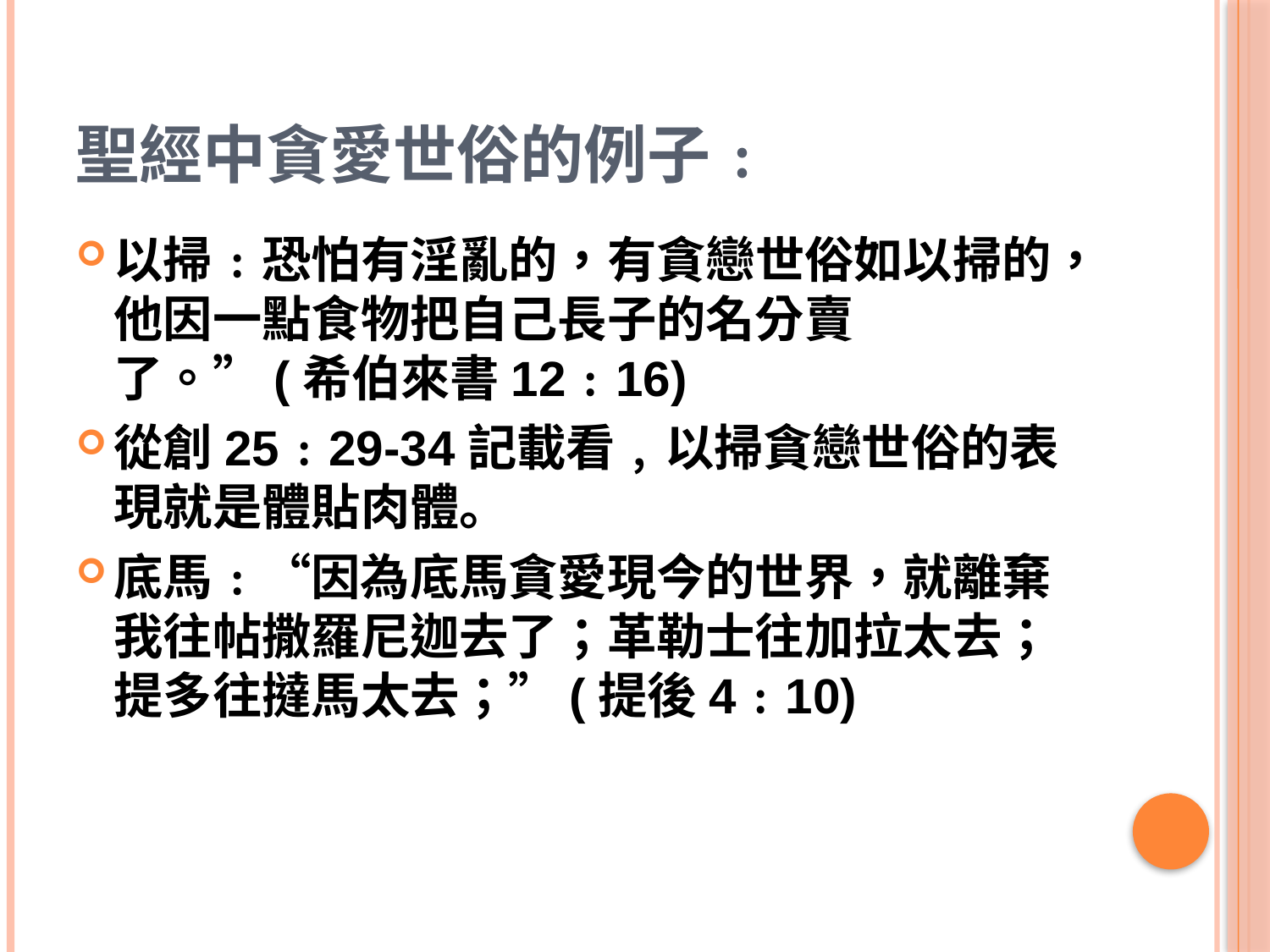

# 聖經中貪愛世俗的例子﹕
以掃﹕恐怕有淫亂的，有貪戀世俗如以掃的，他因一點食物把自己長子的名分賣了。”(希伯來書12﹕16)
從創25﹕29-34記載看﹐以掃貪戀世俗的表現就是體貼肉體。
底馬﹕“因為底馬貪愛現今的世界，就離棄我往帖撒羅尼迦去了；革勒士往加拉太去；提多往撻馬太去；”(提後4﹕10)